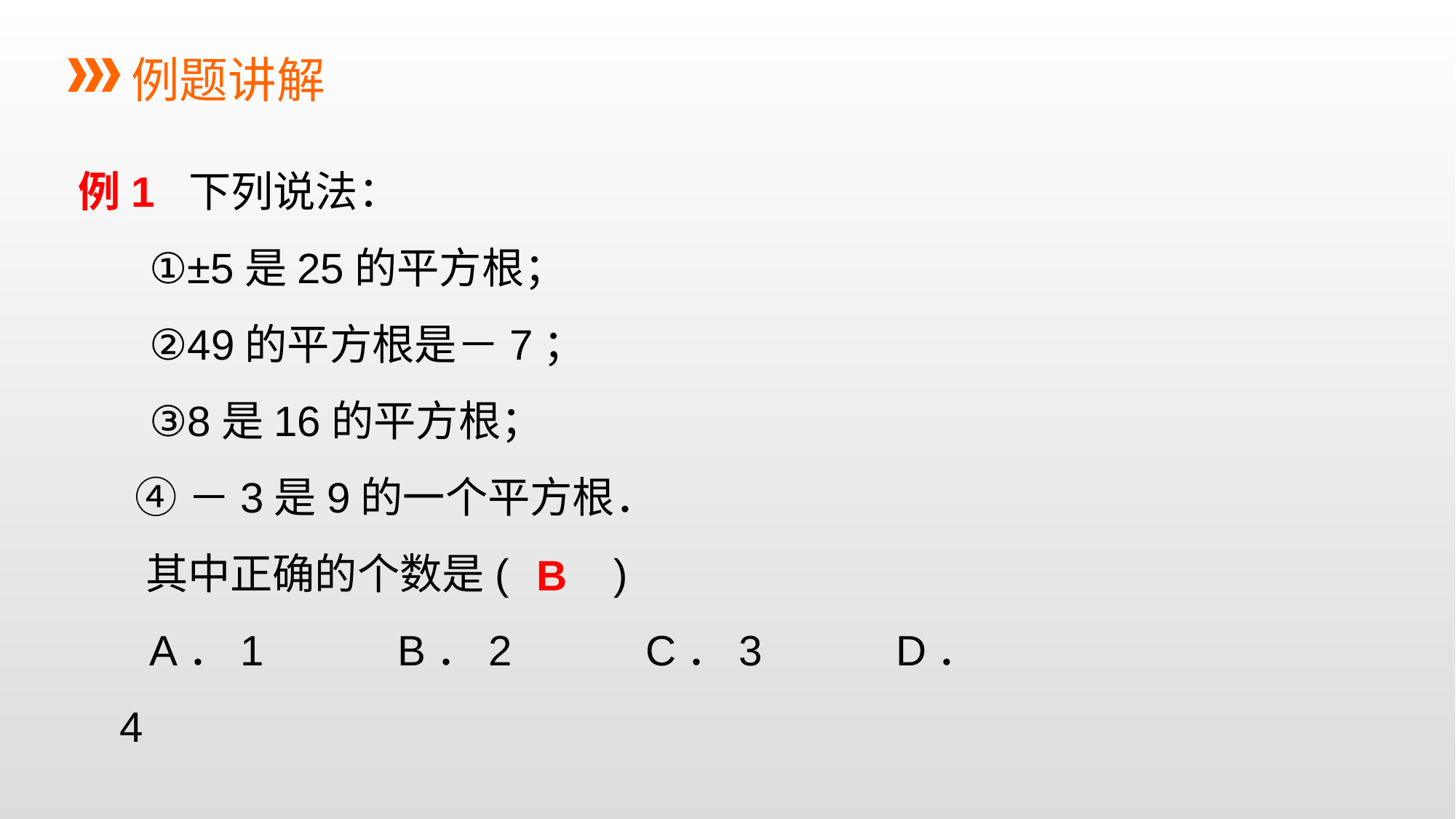

例题讲解

例1  下列说法：
      ①±5是25的平方根；
      ②49的平方根是－7；
      ③8是16的平方根；
      ④－3是9的一个平方根．
      其中正确的个数是(　　)
      A．1　   　B．2　   　C．3　   　D．4
B